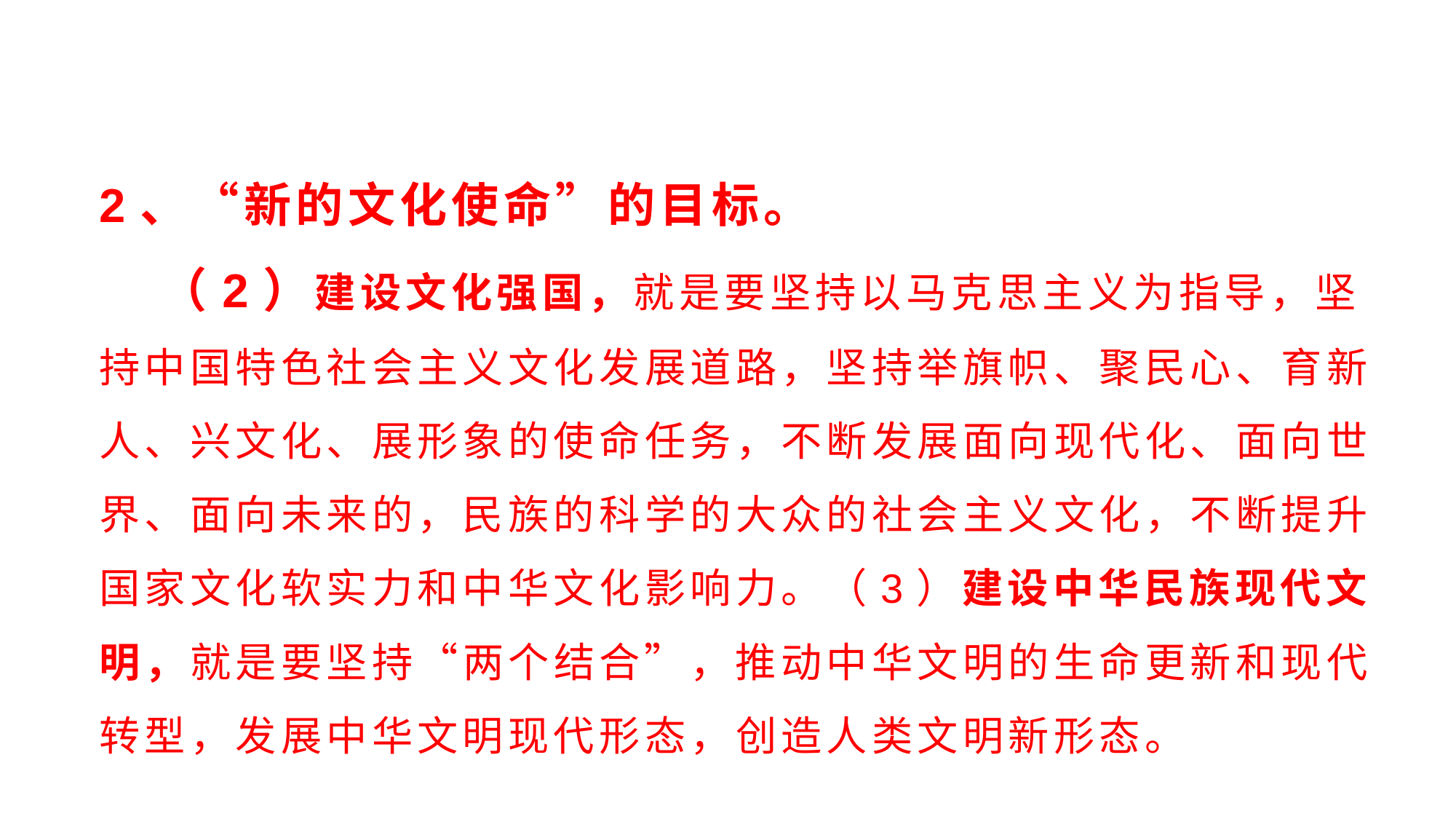

# 2、“新的文化使命”的目标。 （2）建设文化强国，就是要坚持以马克思主义为指导，坚持中国特色社会主义文化发展道路，坚持举旗帜、聚民心、育新人、兴文化、展形象的使命任务，不断发展面向现代化、面向世界、面向未来的，民族的科学的大众的社会主义文化，不断提升国家文化软实力和中华文化影响力。（3）建设中华民族现代文明，就是要坚持“两个结合”，推动中华文明的生命更新和现代转型，发展中华文明现代形态，创造人类文明新形态。